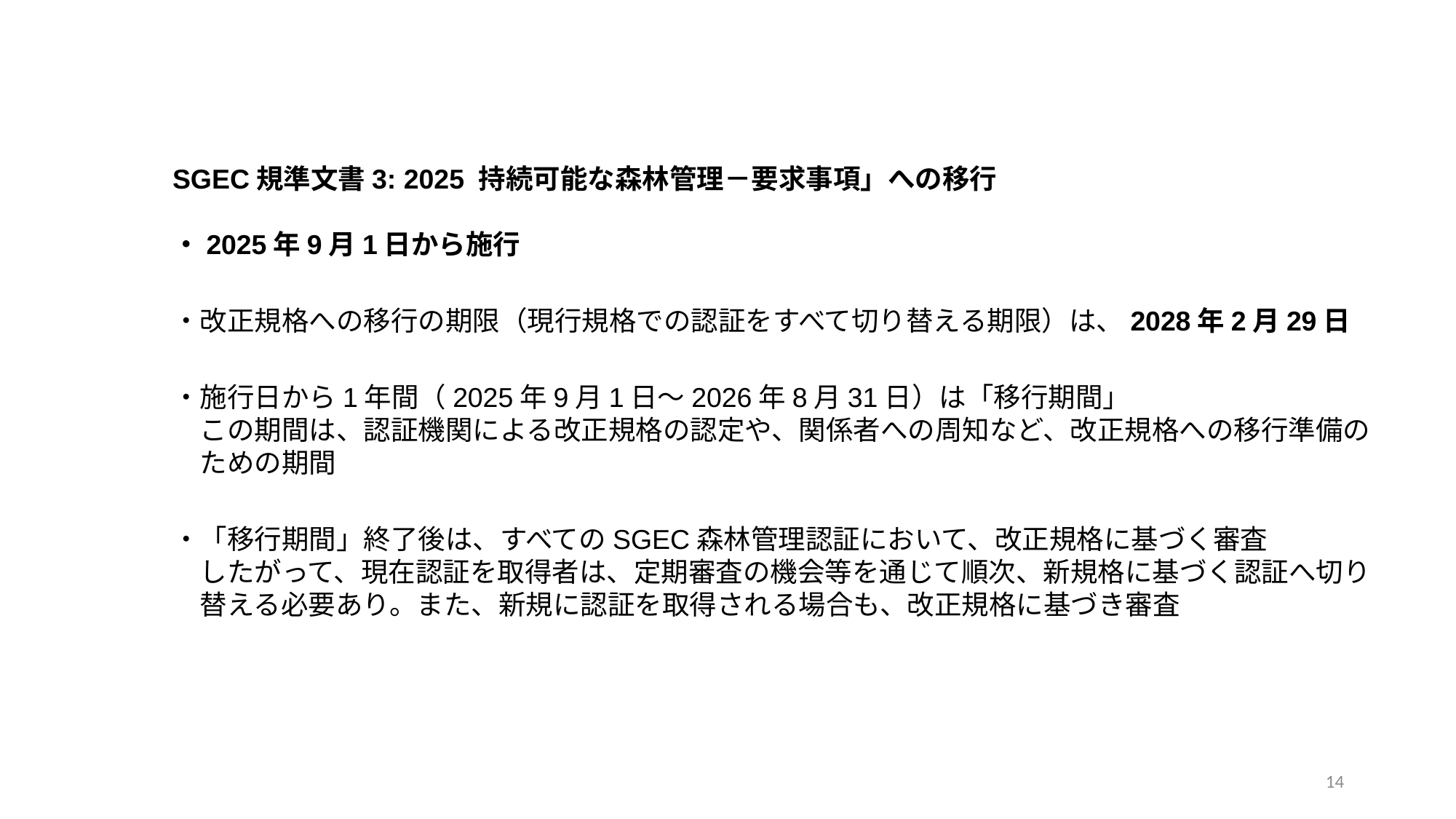

SGEC規準文書3: 2025 持続可能な森林管理－要求事項」への移行

・2025年9月1日から施行

・改正規格への移行の期限（現行規格での認証をすべて切り替える期限）は、2028年2月29日

・施行日から1年間（2025年9月1日～2026年8月31日）は「移行期間」
　この期間は、認証機関による改正規格の認定や、関係者への周知など、改正規格への移行準備の
　ための期間

・「移行期間」終了後は、すべてのSGEC森林管理認証において、改正規格に基づく審査
　したがって、現在認証を取得者は、定期審査の機会等を通じて順次、新規格に基づく認証へ切り
　替える必要あり。また、新規に認証を取得される場合も、改正規格に基づき審査
14